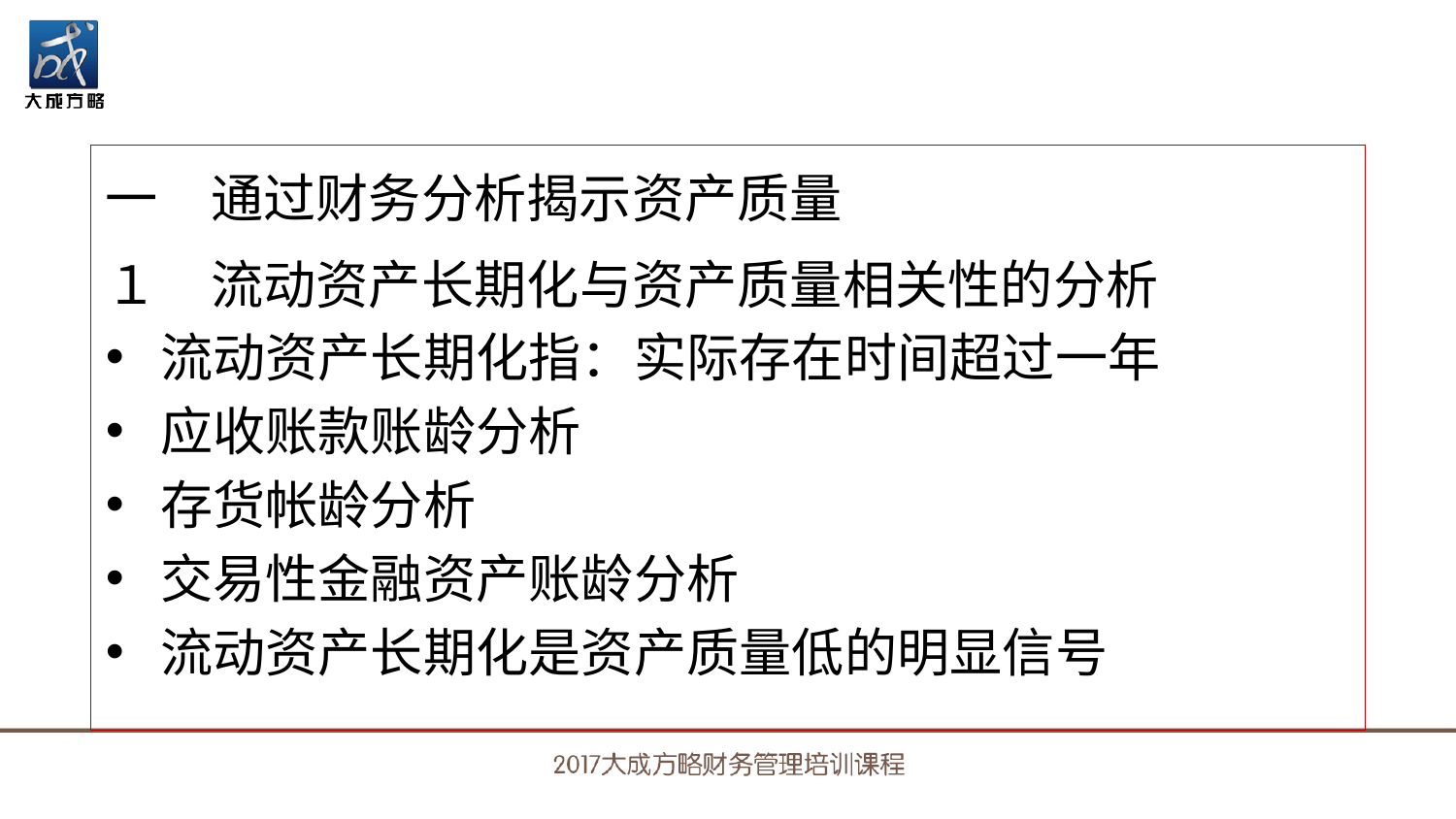

一　通过财务分析揭示资产质量
１　流动资产长期化与资产质量相关性的分析
流动资产长期化指：实际存在时间超过一年
应收账款账龄分析
存货帐龄分析
交易性金融资产账龄分析
流动资产长期化是资产质量低的明显信号